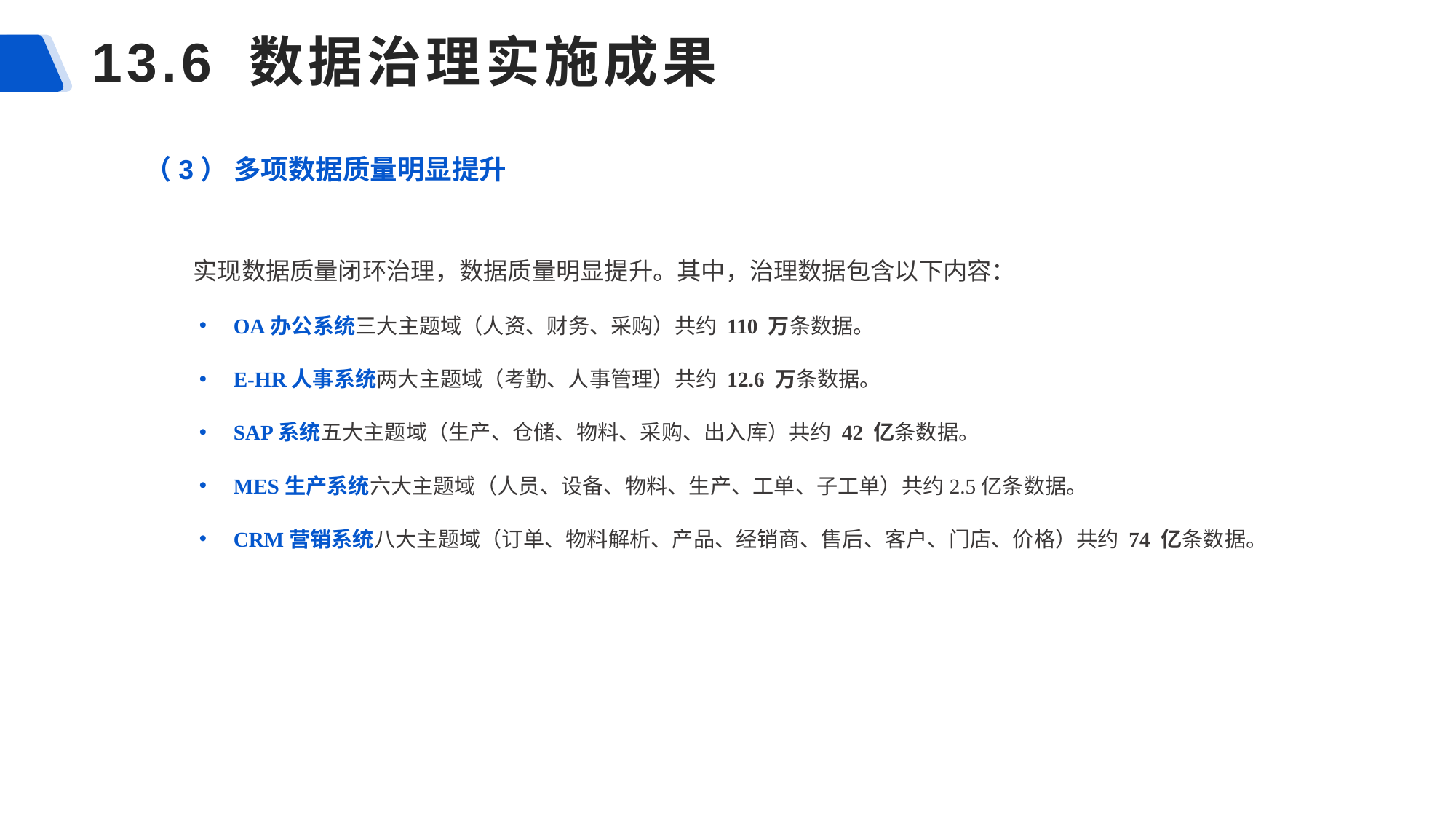

# 13.6 数据治理实施成果

（3） 多项数据质量明显提升
实现数据质量闭环治理，数据质量明显提升。其中，治理数据包含以下内容：
OA办公系统三大主题域（人资、财务、采购）共约 110 万条数据。
E-HR人事系统两大主题域（考勤、人事管理）共约 12.6 万条数据。
SAP系统五大主题域（生产、仓储、物料、采购、出入库）共约 42 亿条数据。
MES生产系统六大主题域（人员、设备、物料、生产、工单、子工单）共约2.5亿条数据。
CRM营销系统八大主题域（订单、物料解析、产品、经销商、售后、客户、门店、价格）共约 74 亿条数据。